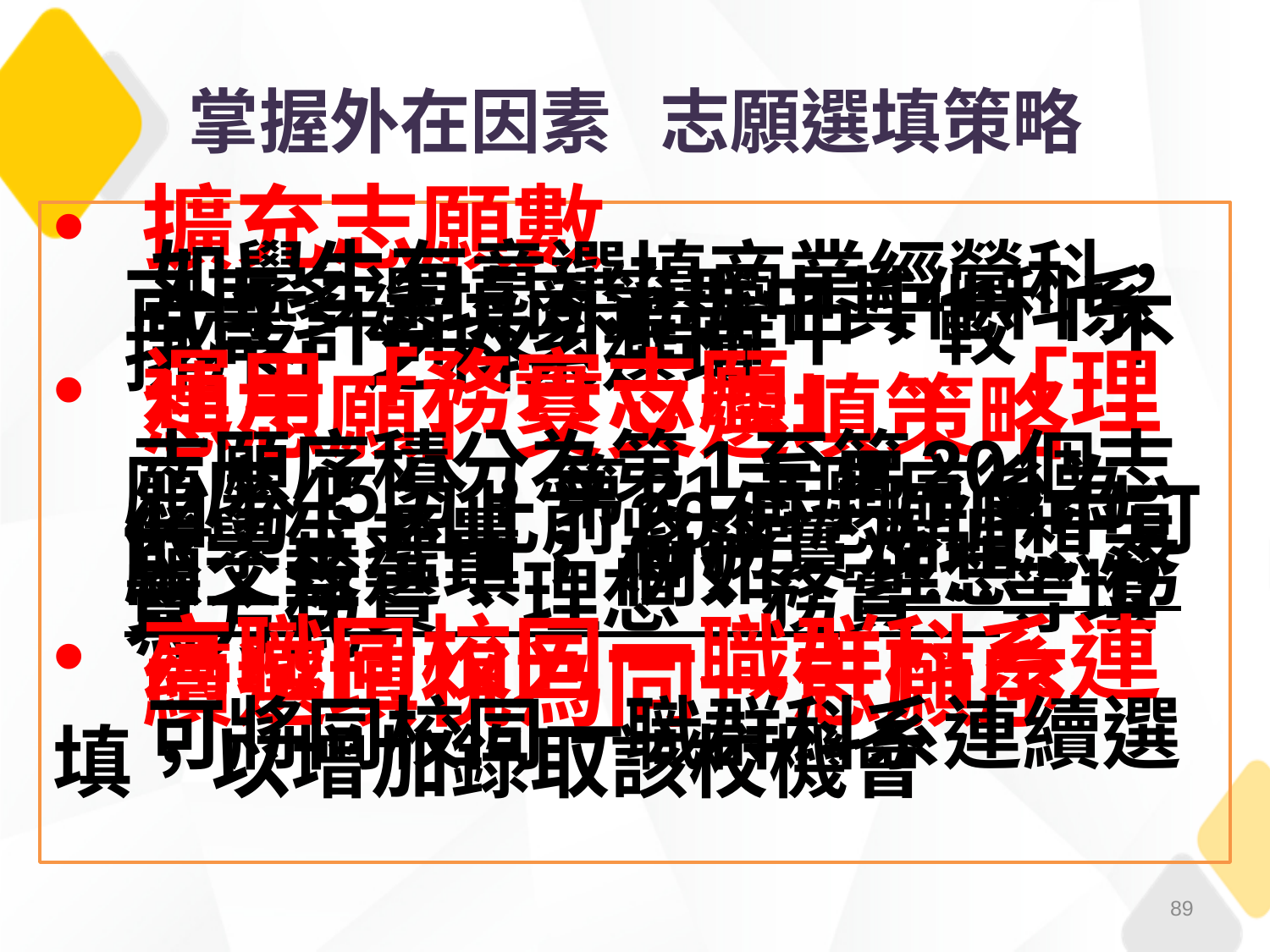

掌握外在因素   志願選填策略

擴充志願數
	 如學生有意選填商業經營科，可再多選填商管群中其他科系
 或設計群及外語群中，較「不排斥」之科系選填
運用「務實志願」、「理想志願」交叉選填策略
    志願序積分為第1至第20個志願序45分，第21志願序後為44分，因此前20個志願序中可依學生考量， 將務實及理想志願交替選填， 例如 : 理想、務實、務實、理想、務實…等填寫方式
高職同校同一職群科系連續選填視為同一志願序
    可將同校同一職群科系連續選填，以增加錄取該校機會

89